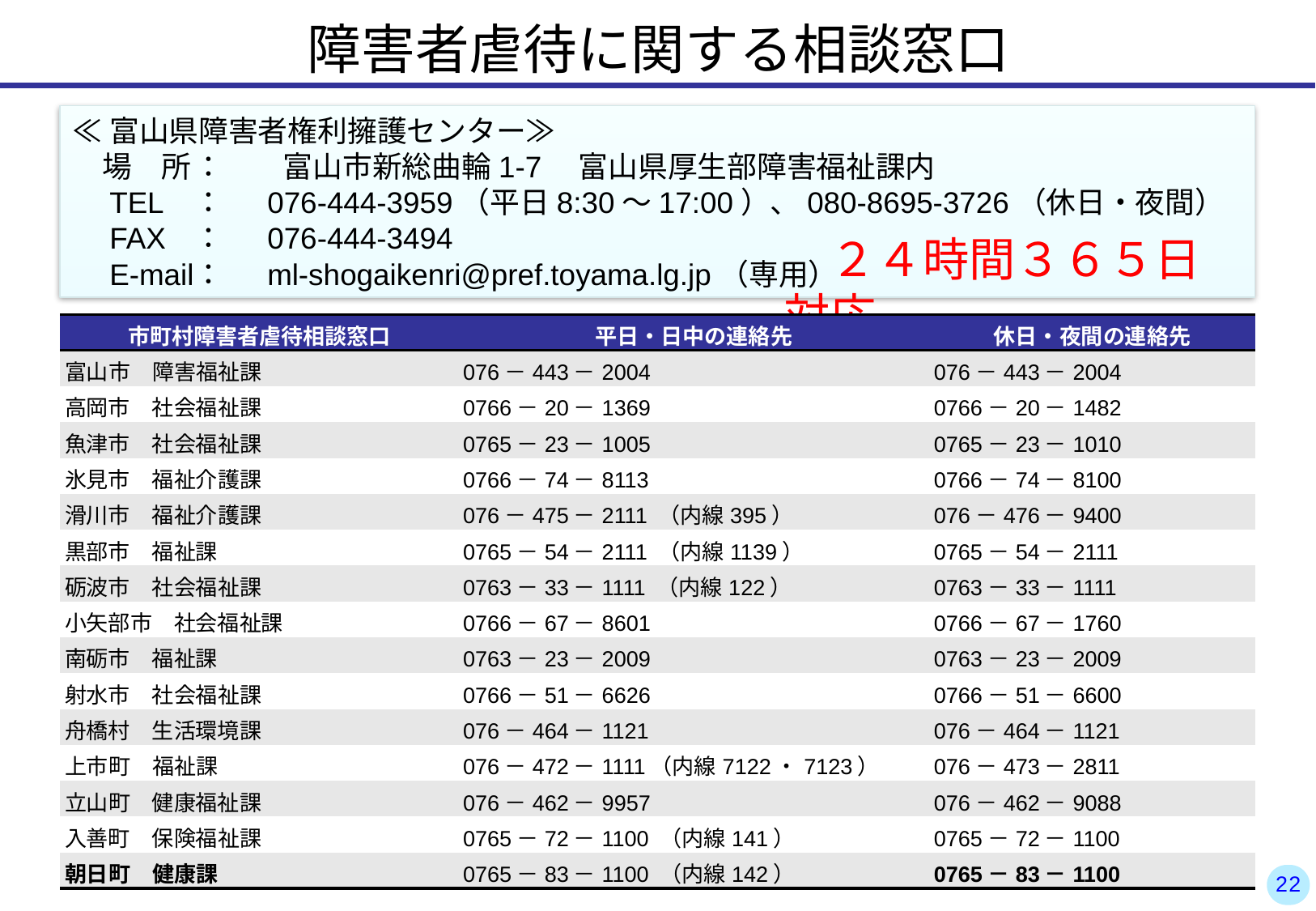

障害者虐待に関する相談窓口
≪富山県障害者権利擁護センター≫
　場　所	：　　富山市新総曲輪1-7　富山県厚生部障害福祉課内
　TEL	：　 076-444-3959（平日8:30～17:00）、080-8695-3726（休日・夜間）
　FAX	：　 076-444-3494
　E-mail	：　 ml-shogaikenri@pref.toyama.lg.jp（専用）
　２４時間３６５日対応
| 市町村障害者虐待相談窓口 | 平日・日中の連絡先 | 休日・夜間の連絡先 |
| --- | --- | --- |
| 富山市　障害福祉課 | 076－443－2004 | 076－443－2004 |
| 高岡市　社会福祉課 | 0766－20－1369 | 0766－20－1482 |
| 魚津市　社会福祉課 | 0765－23－1005 | 0765－23－1010 |
| 氷見市　福祉介護課 | 0766－74－8113 | 0766－74－8100 |
| 滑川市　福祉介護課 | 076－475－2111 （内線395） | 076－476－9400 |
| 黒部市　福祉課 | 0765－54－2111 （内線1139） | 0765－54－2111 |
| 砺波市　社会福祉課 | 0763－33－1111 （内線122） | 0763－33－1111 |
| 小矢部市　社会福祉課 | 0766－67－8601 | 0766－67－1760 |
| 南砺市　福祉課 | 0763－23－2009 | 0763－23－2009 |
| 射水市　社会福祉課 | 0766－51－6626 | 0766－51－6600 |
| 舟橋村　生活環境課 | 076－464－1121 | 076－464－1121 |
| 上市町　福祉課 | 076－472－1111（内線7122・7123） | 076－473－2811 |
| 立山町　健康福祉課 | 076－462－9957 | 076－462－9088 |
| 入善町　保険福祉課 | 0765－72－1100 （内線141） | 0765－72－1100 |
| 朝日町　健康課 | 0765－83－1100 （内線142） | 0765－83－1100 |
22